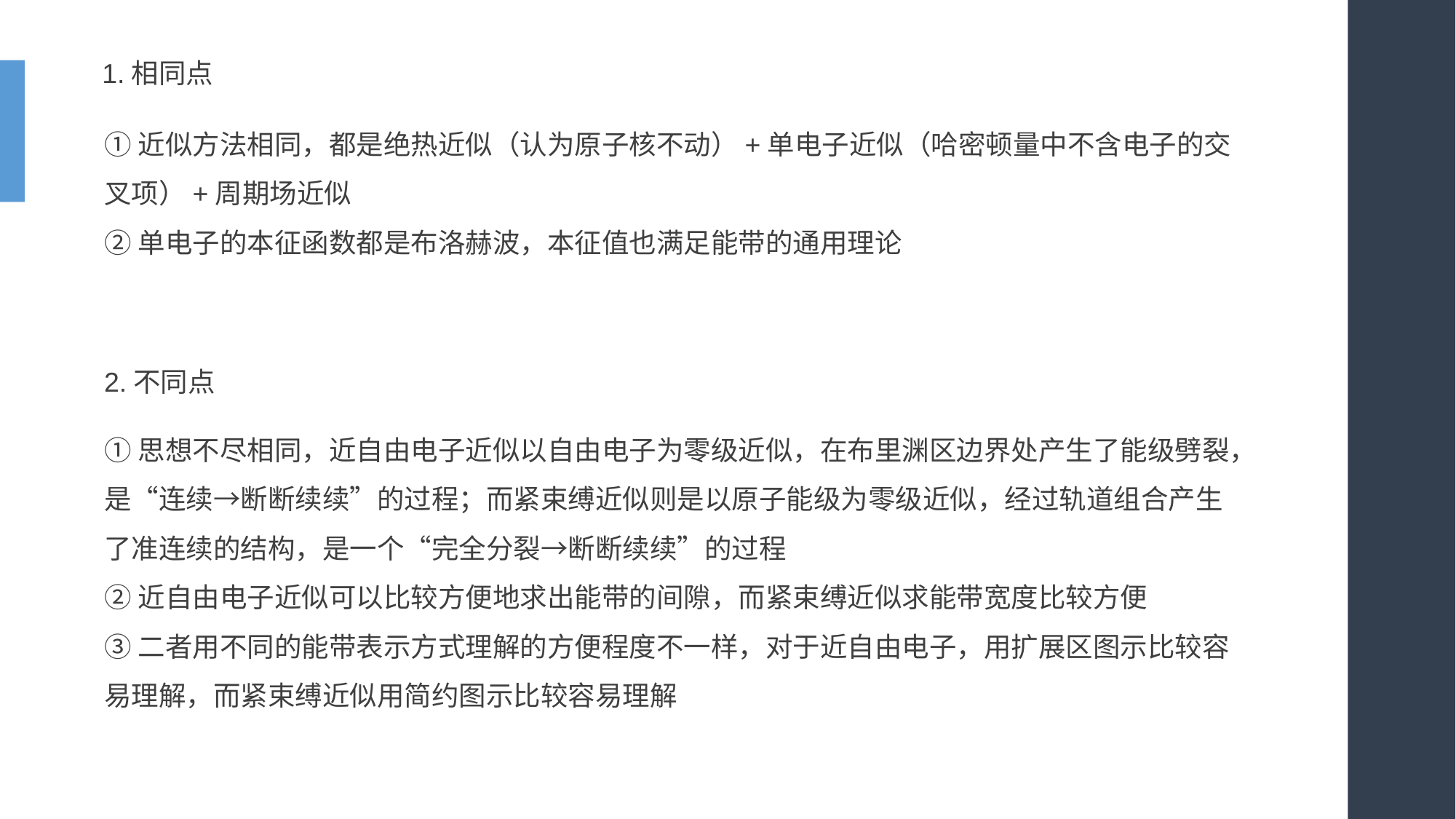

1.相同点
①近似方法相同，都是绝热近似（认为原子核不动）+单电子近似（哈密顿量中不含电子的交叉项）+周期场近似
②单电子的本征函数都是布洛赫波，本征值也满足能带的通用理论
2.不同点
①思想不尽相同，近自由电子近似以自由电子为零级近似，在布里渊区边界处产生了能级劈裂，是“连续→断断续续”的过程；而紧束缚近似则是以原子能级为零级近似，经过轨道组合产生了准连续的结构，是一个“完全分裂→断断续续”的过程
②近自由电子近似可以比较方便地求出能带的间隙，而紧束缚近似求能带宽度比较方便
③二者用不同的能带表示方式理解的方便程度不一样，对于近自由电子，用扩展区图示比较容易理解，而紧束缚近似用简约图示比较容易理解
18